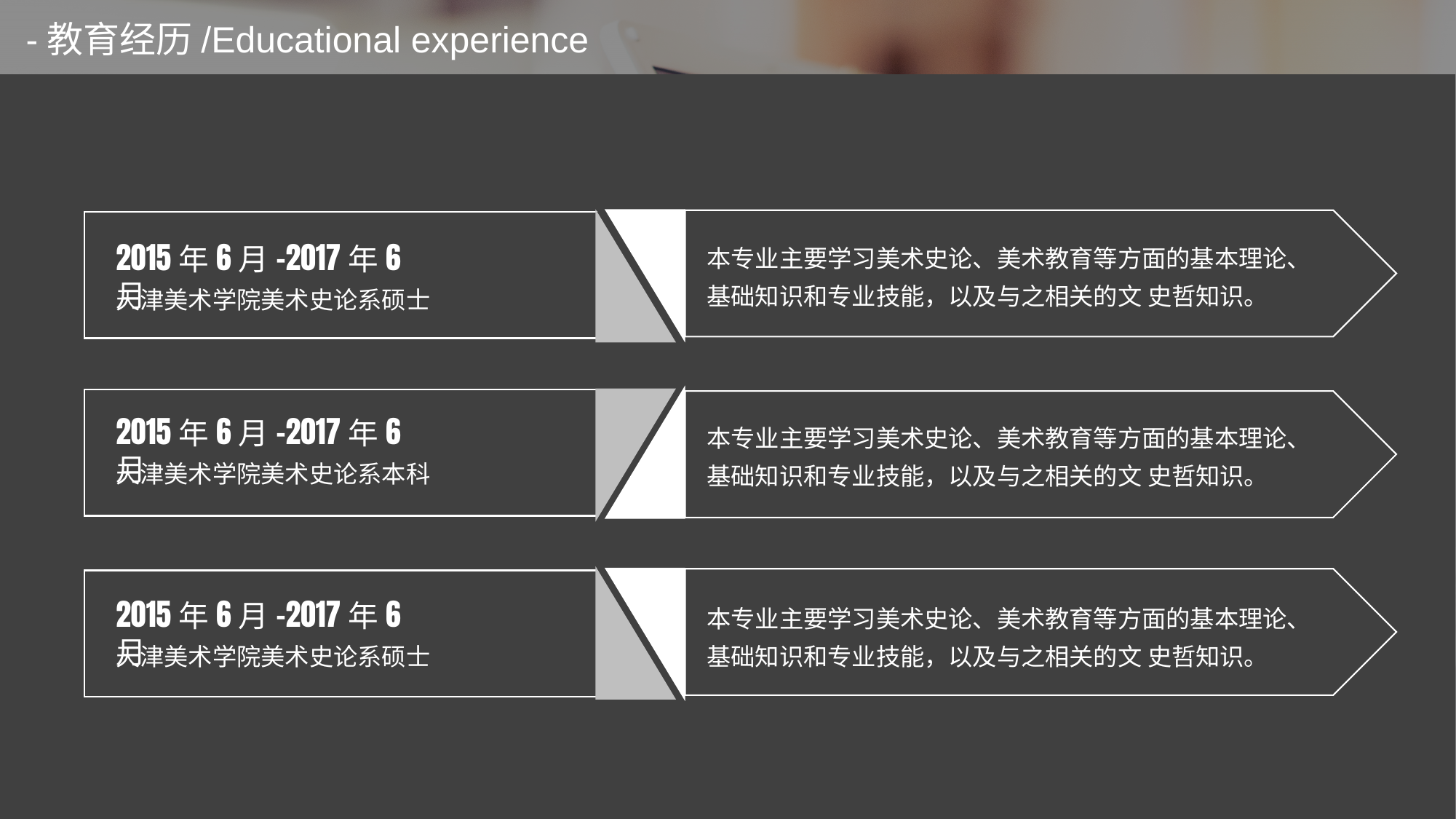

-教育经历/Educational experience

本专业主要学习美术史论、美术教育等方面的基本理论、基础知识和专业技能，以及与之相关的文 史哲知识。
2015年6月-2017年6月
天津美术学院美术史论系硕士

2015年6月-2017年6月
本专业主要学习美术史论、美术教育等方面的基本理论、基础知识和专业技能，以及与之相关的文 史哲知识。
天津美术学院美术史论系本科

本专业主要学习美术史论、美术教育等方面的基本理论、基础知识和专业技能，以及与之相关的文 史哲知识。
2015年6月-2017年6月
天津美术学院美术史论系硕士